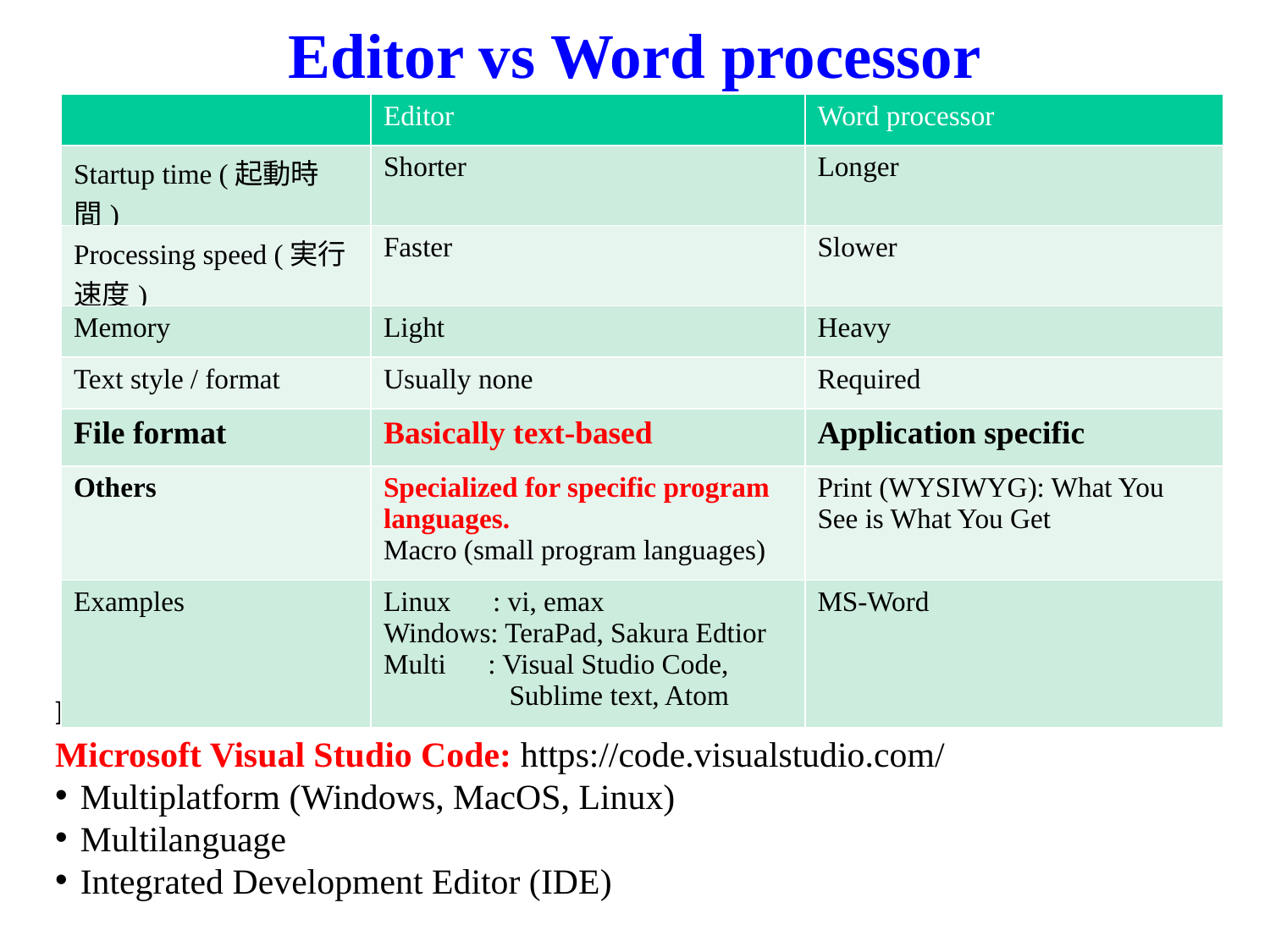

# Editor vs Word processor
|  | Editor | Word processor |
| --- | --- | --- |
| Startup time (起動時間) | Shorter | Longer |
| Processing speed (実行速度) | Faster | Slower |
| Memory | Light | Heavy |
| Text style / format | Usually none | Required |
| File format | Basically text-based | Application specific |
| Others | Specialized for specific program languages. Macro (small program languages) | Print (WYSIWYG): What You See is What You Get |
| Examples | Linux : vi, emax Windows: TeraPad, Sakura Edtior Multi : Visual Studio Code, Sublime text, Atom | MS-Word |
Recommendation:
Microsoft Visual Studio Code: https://code.visualstudio.com/
Multiplatform (Windows, MacOS, Linux)
Multilanguage
Integrated Development Editor (IDE)